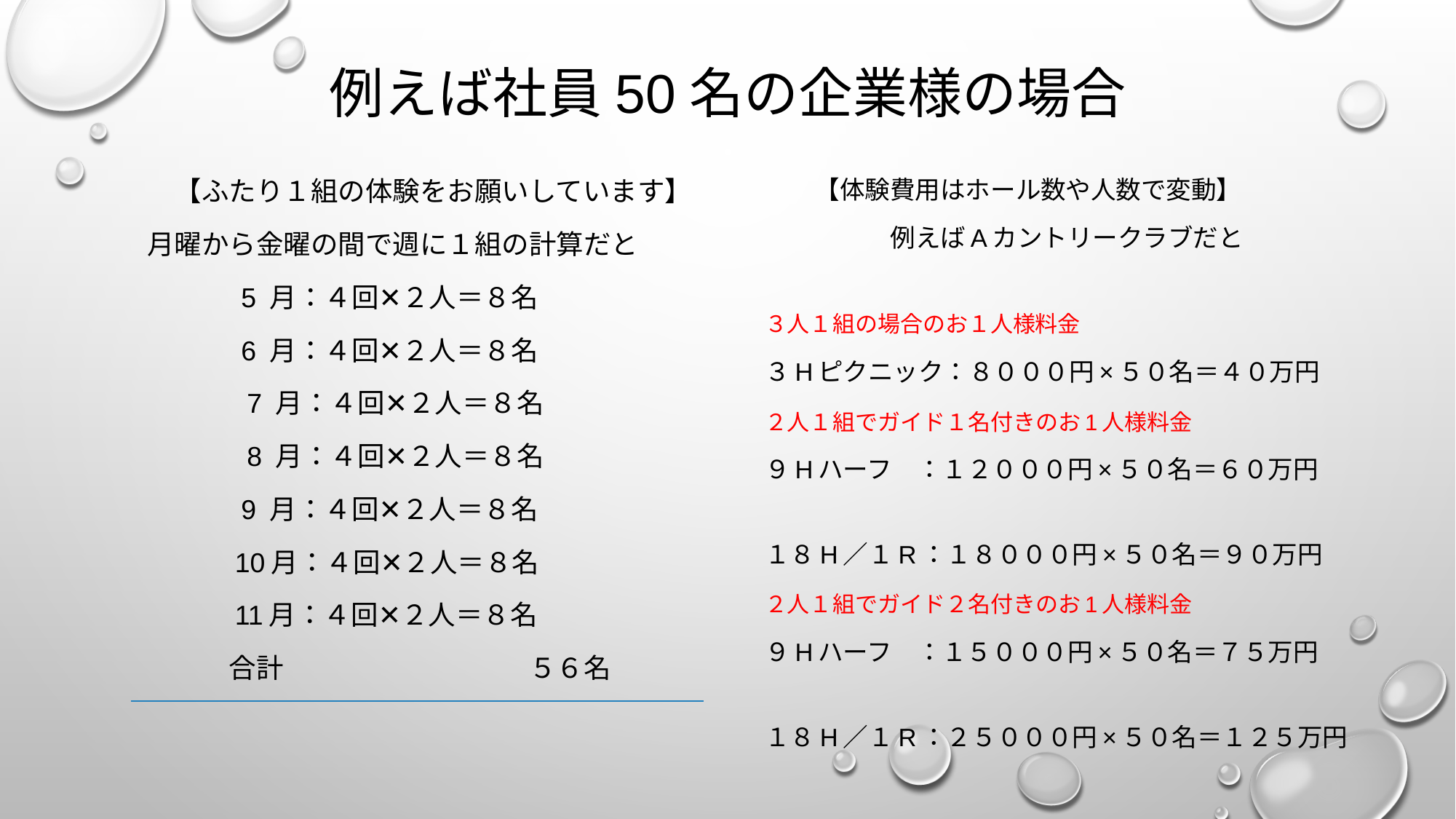

# 例えば社員50名の企業様の場合
　　【ふたり１組の体験をお願いしています】
　月曜から金曜の間で週に１組の計算だと
　　　　 5 月：４回✕２人＝８名
　　　　 6 月：４回✕２人＝８名
 　　　　7 月：４回✕２人＝８名
 　　　　8 月：４回✕２人＝８名
　　　　 9 月：４回✕２人＝８名
　　　　10月：４回✕２人＝８名
　　　　11月：４回✕２人＝８名
　　　　合計　　　　　　　　　５６名

　　　　【体験費用はホール数や人数で変動】
　　　　　　　例えばAカントリークラブだと
　　３人１組の場合のお１人様料金
　　３Hピクニック：８０００円×５０名＝４０万円
　　２人１組でガイド１名付きのお1人様料金
　　９Hハーフ　：１２０００円×５０名＝６０万円
　　１８H／１R：１８０００円×５０名＝９０万円
　　２人１組でガイド２名付きのお1人様料金
　　９Hハーフ　：１５０００円×５０名＝７５万円
　　１８H／１R：２５０００円×５０名＝１２５万円